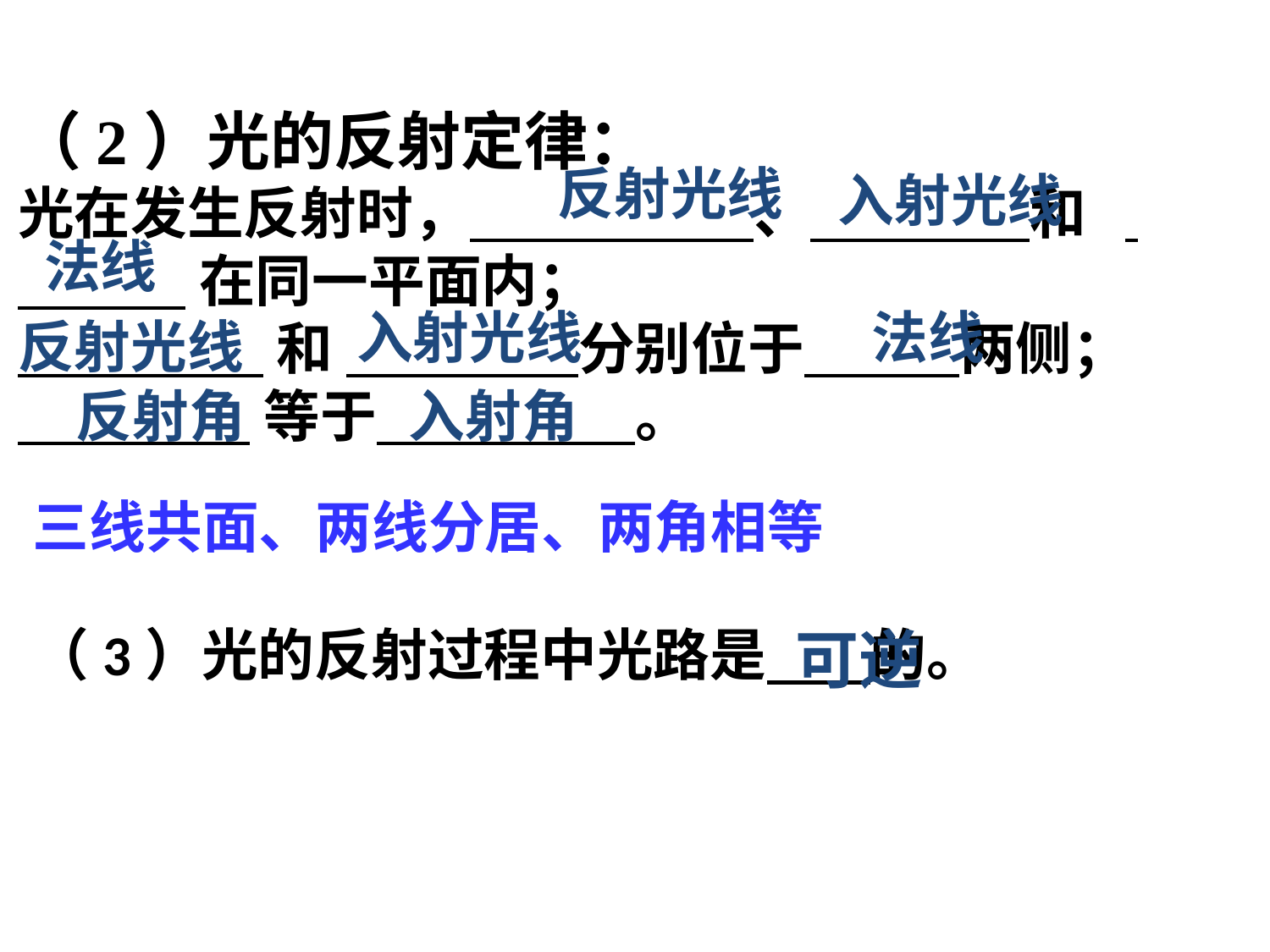

（2）光的反射定律：
光在发生反射时，                      、                 和
             在同一平面内；
                   和                   分别位于            两侧；
                  等于                    。
反射光线
入射光线
法线
入射光线
法线
反射光线
反射角
入射角
三线共面、两线分居、两角相等
（3）光的反射过程中光路是        的。
可逆